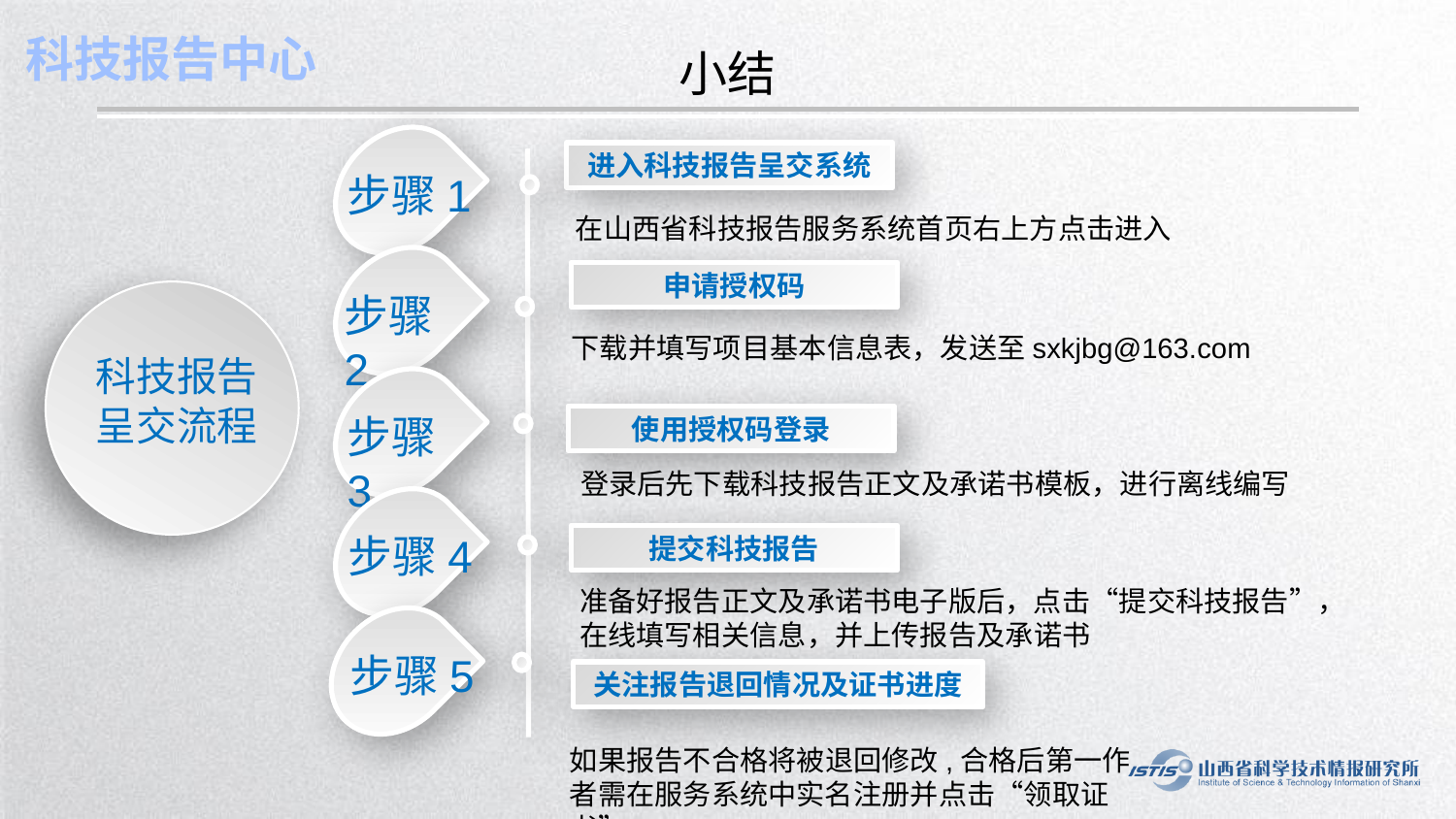

小结

步骤1

步骤2

步骤3

步骤4
进入科技报告呈交系统

在山西省科技报告服务系统首页右上方点击进入
申请授权码

科技报告
呈交流程

下载并填写项目基本信息表，发送至sxkjbg@163.com
使用授权码登录

登录后先下载科技报告正文及承诺书模板，进行离线编写
提交科技报告

准备好报告正文及承诺书电子版后，点击“提交科技报告”，
在线填写相关信息，并上传报告及承诺书

步骤5

关注报告退回情况及证书进度
如果报告不合格将被退回修改,合格后第一作者需在服务系统中实名注册并点击“领取证书”